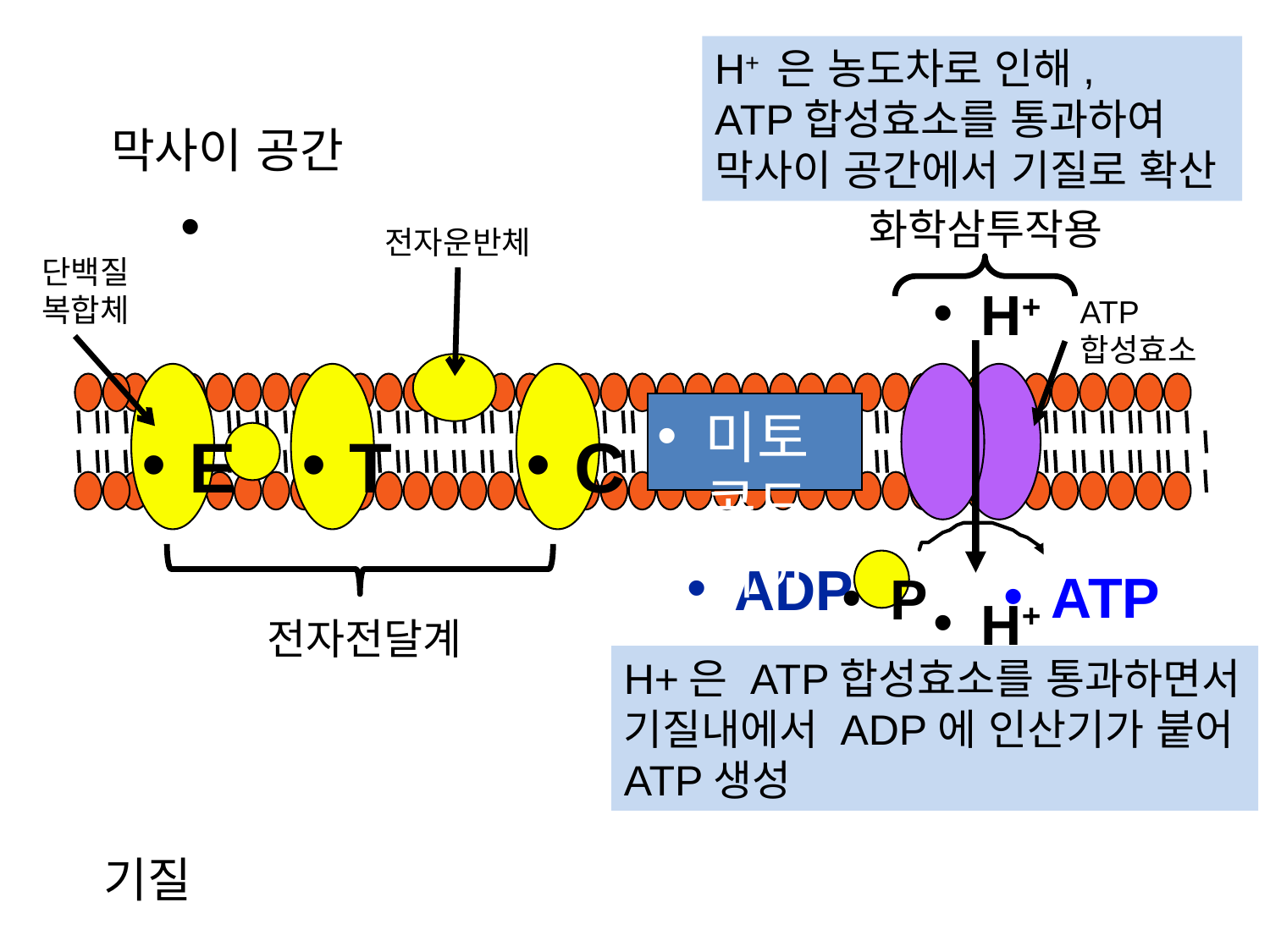

H+ 은 농도차로 인해,
ATP합성효소를 통과하여
막사이 공간에서 기질로 확산
막사이 공간

H+

미토콘드리아
      내막

E
T
C

ADP +

ATP
P
H+

화학삼투작용
전자운반체
단백질
복합체
ATP
합성효소

전자전달계
H+은 ATP합성효소를 통과하면서
기질내에서 ADP에 인산기가 붙어
ATP생성
기질